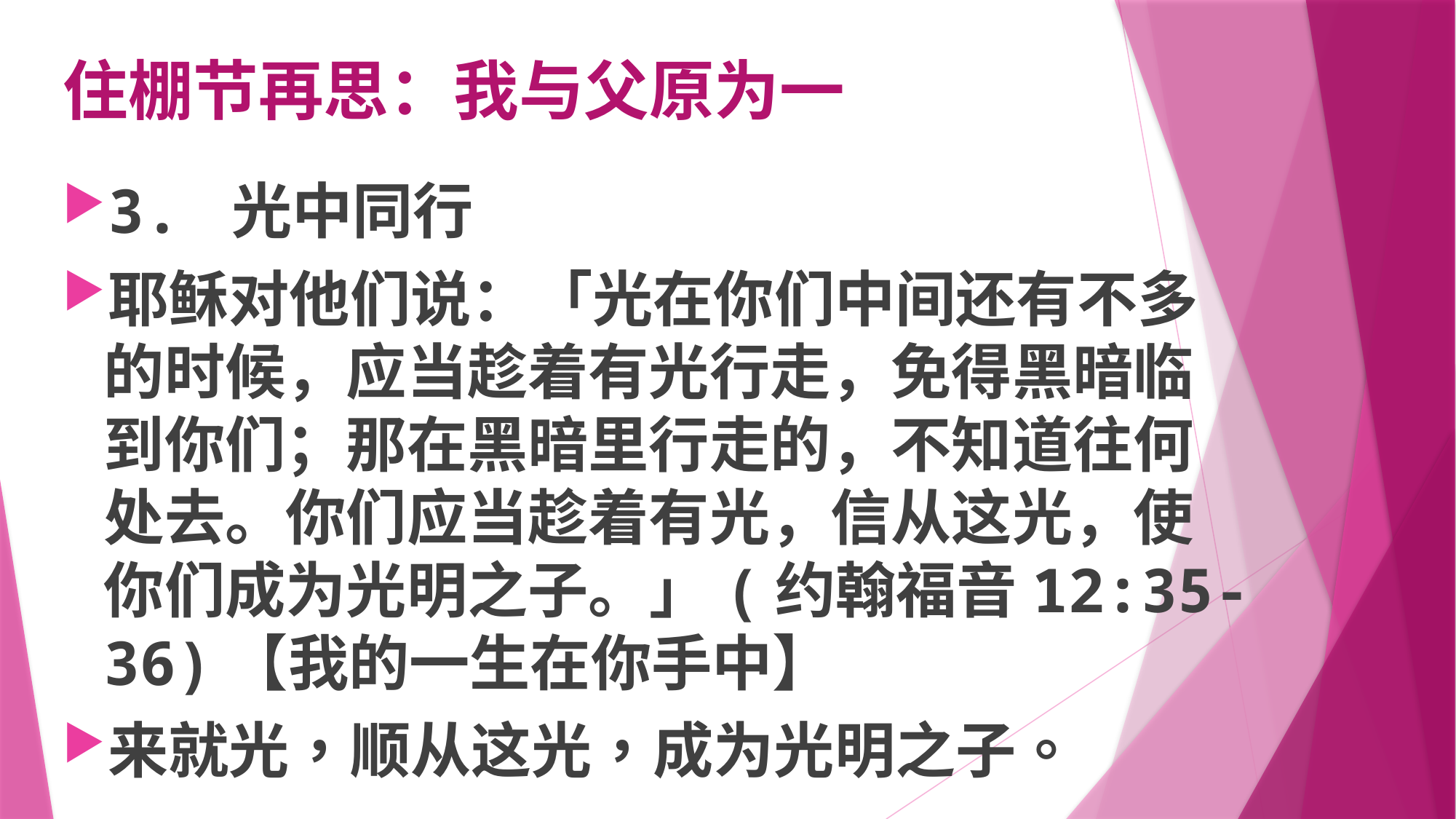

# 住棚节再思：我与父原为一
3. 光中同行
耶稣对他们说：「光在你们中间还有不多的时候，应当趁着有光行走，免得黑暗临到你们；那在黑暗里行走的，不知道往何处去。你们应当趁着有光，信从这光，使你们成为光明之子。」(约翰福音12:35-36)【我的一生在你手中】
来就光，顺从这光，成为光明之子。